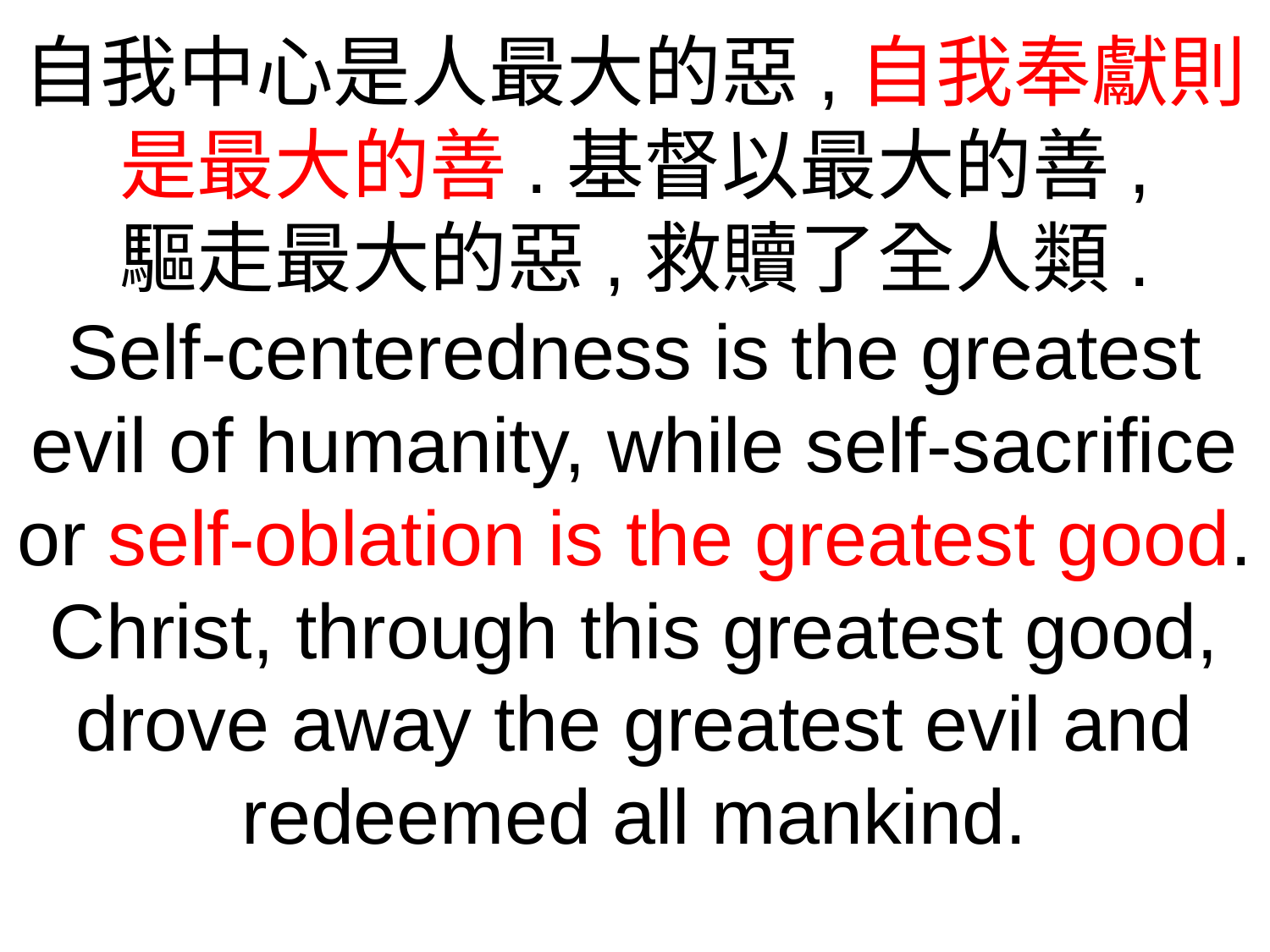

自我中心是人最大的惡,自我奉獻則是最大的善.基督以最大的善,
驅走最大的惡,救贖了全人類.
Self-centeredness is the greatest evil of humanity, while self-sacrifice or self-oblation is the greatest good. Christ, through this greatest good, drove away the greatest evil and redeemed all mankind.